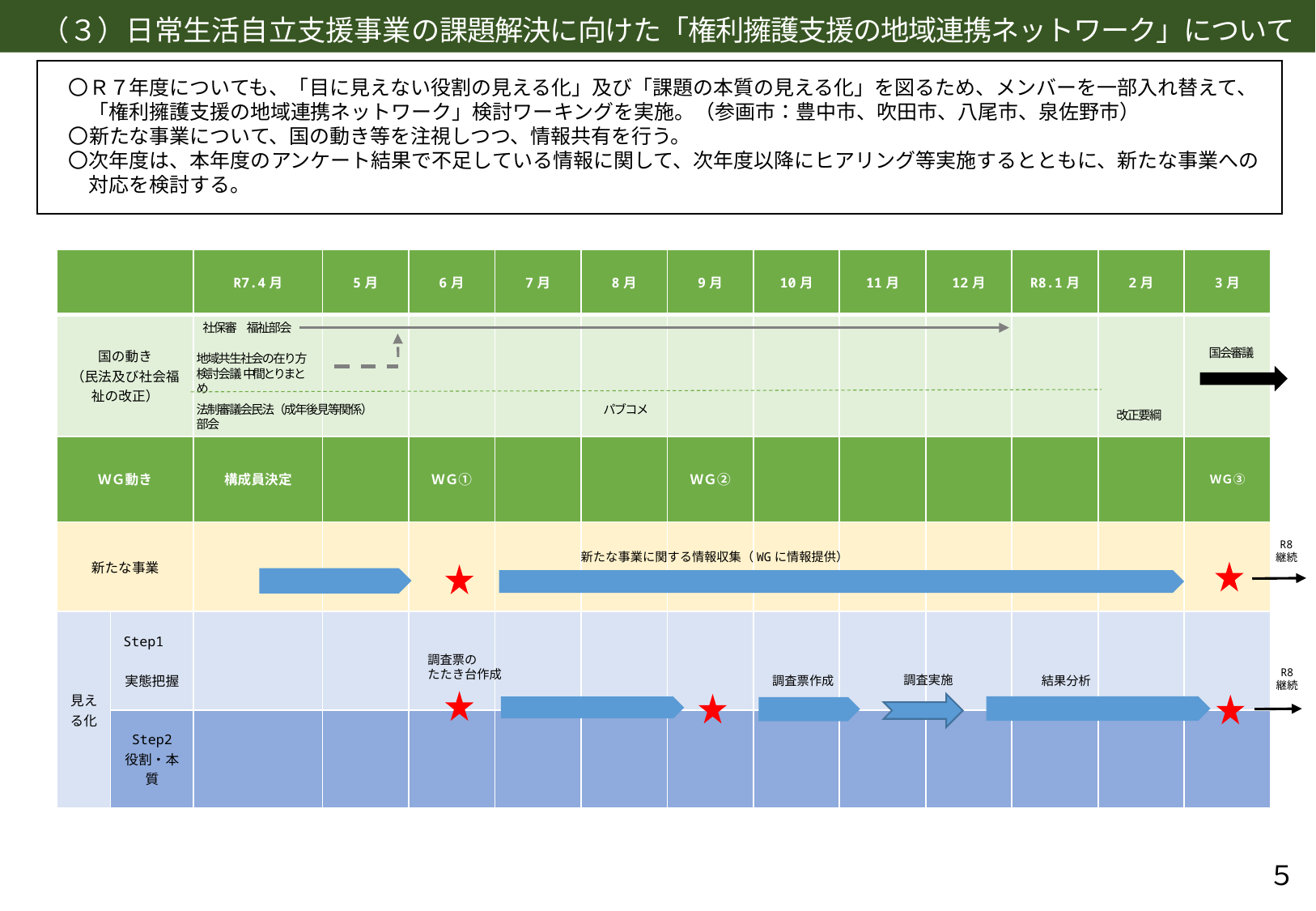

（３）日常生活自立支援事業の課題解決に向けた「権利擁護支援の地域連携ネットワーク」について

〇Ｒ７年度についても、「目に見えない役割の見える化」及び「課題の本質の見える化」を図るため、メンバーを一部入れ替えて、「権利擁護支援の地域連携ネットワーク」検討ワーキングを実施。（参画市：豊中市、吹田市、八尾市、泉佐野市）
〇新たな事業について、国の動き等を注視しつつ、情報共有を行う。
〇次年度は、本年度のアンケート結果で不足している情報に関して、次年度以降にヒアリング等実施するとともに、新たな事業への対応を検討する。
|  |  | R7.4月 | 5月 | 6月 | 7月 | 8月 | 9月 | 10月 | 11月 | 12月 | R8.1月 | 2月 | 3月 |
| --- | --- | --- | --- | --- | --- | --- | --- | --- | --- | --- | --- | --- | --- |
| 国の動き （民法及び社会福祉の改正） | （仮）国の動き（想定） |  |  |  |  |  |  |  |  |  |  |  |  |
| ＷＧ動き | ＷＧ動き | 構成員決定 |  | ＷＧ① |  |  | ＷＧ② |  |  |  |  |  | ＷＧ③ |
| 新たな事業 | 新日自 |  |  |  |  |  |  |  |  |  |  |  |  |
| 見える化 | Step1　　 実態把握 |  |  |  |  |  |  |  |  |  |  |  |  |
|  | Step2 役割・本質 |  |  |  |  |  |  |  |  |  |  |  |  |
社保審　福祉部会
国会審議
地域共生社会の在り方
検討会議 中間とりまとめ

法制審議会民法（成年後見等関係）
部会
パブコメ
改正要綱
R8
継続
新たな事業に関する情報収集（WGに情報提供）

調査票の
たたき台作成
調査実施
結果分析

R8
継続
調査票作成

５